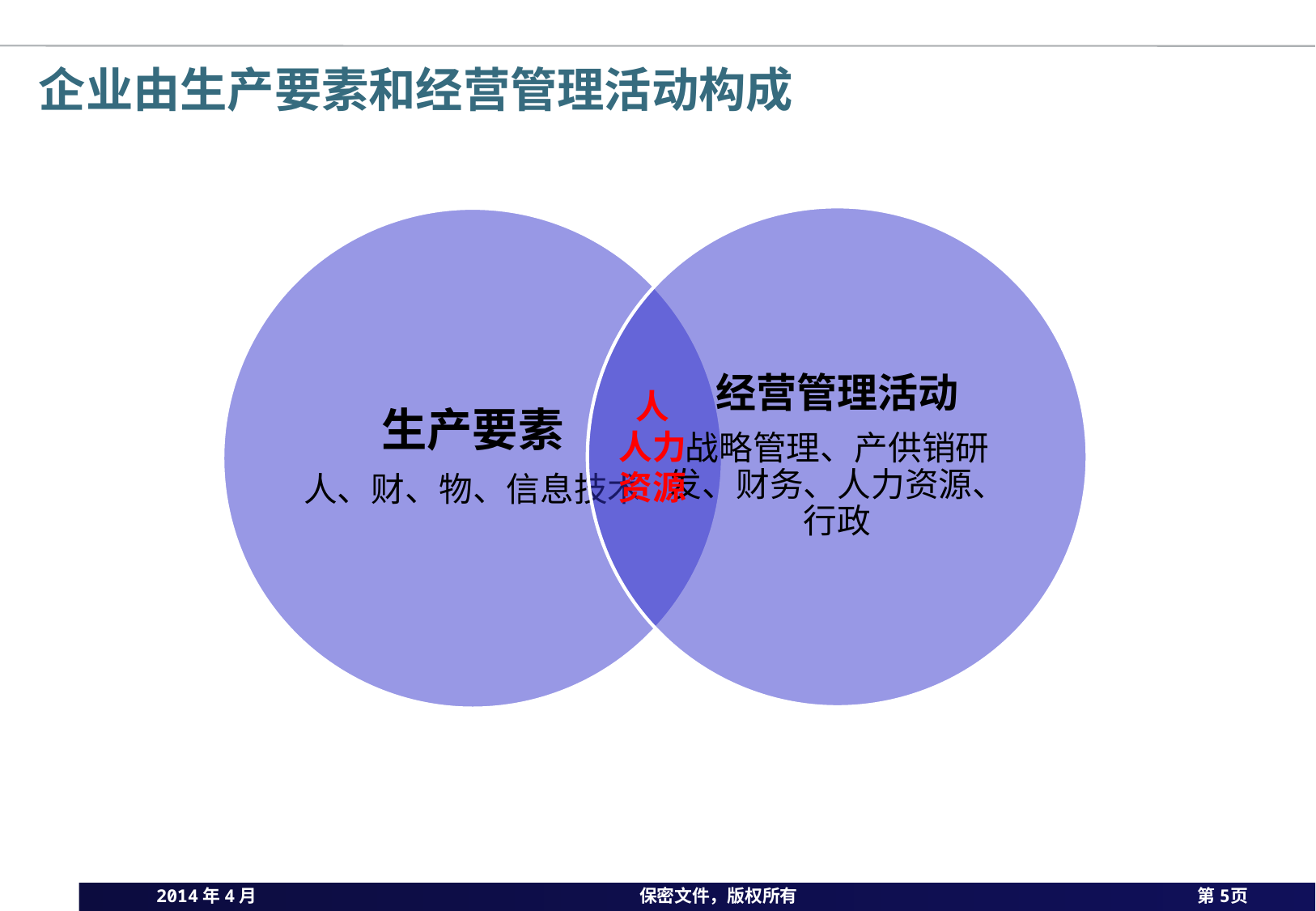

# 企业由生产要素和经营管理活动构成
生产要素
人、财、物、信息技术
经营管理活动
战略管理、产供销研发、财务、人力资源、行政
人
人力资源